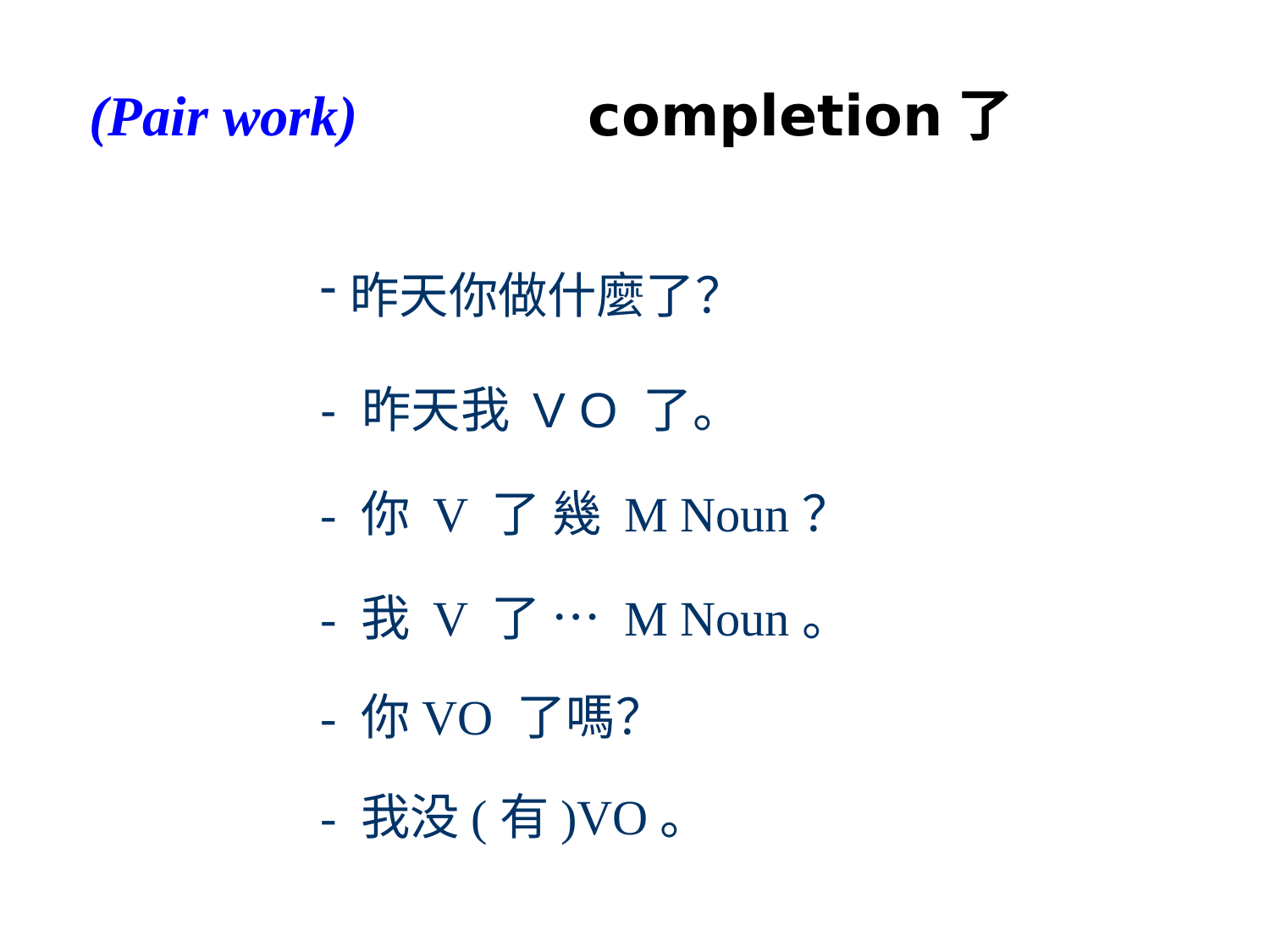

# (Pair work)    	      completion了
昨天你做什麼了？
- 昨天我 V O 了。
- 你 V 了 幾 M Noun？
- 我 V 了 … M Noun。
- 你VO 了嗎？
- 我没(有)VO。